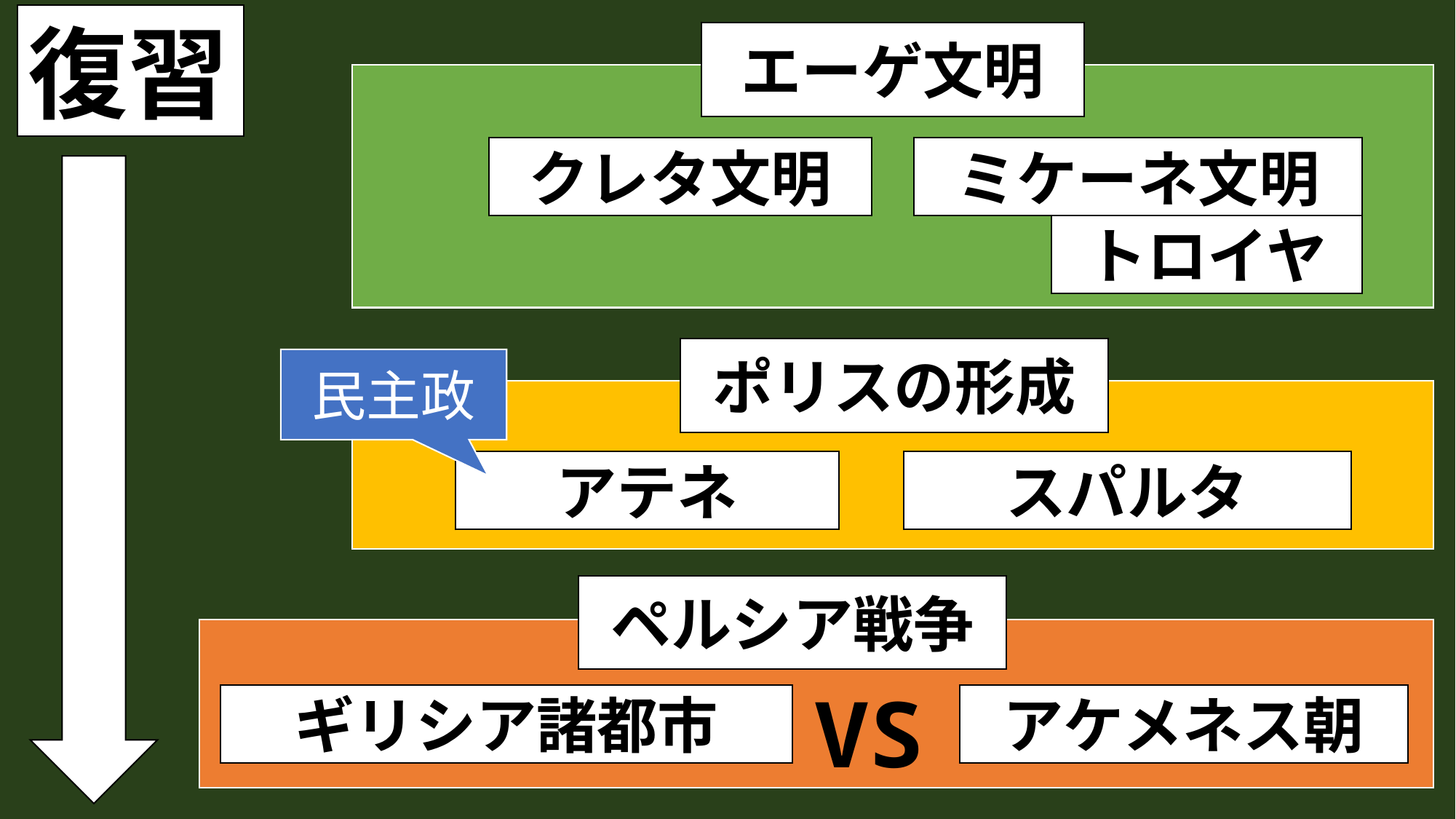

復習
エーゲ文明

クレタ文明
ミケーネ文明

トロイヤ
ポリスの形成
民主政

スパルタ
アテネ
ペルシア戦争

VS
アケメネス朝
ギリシア諸都市